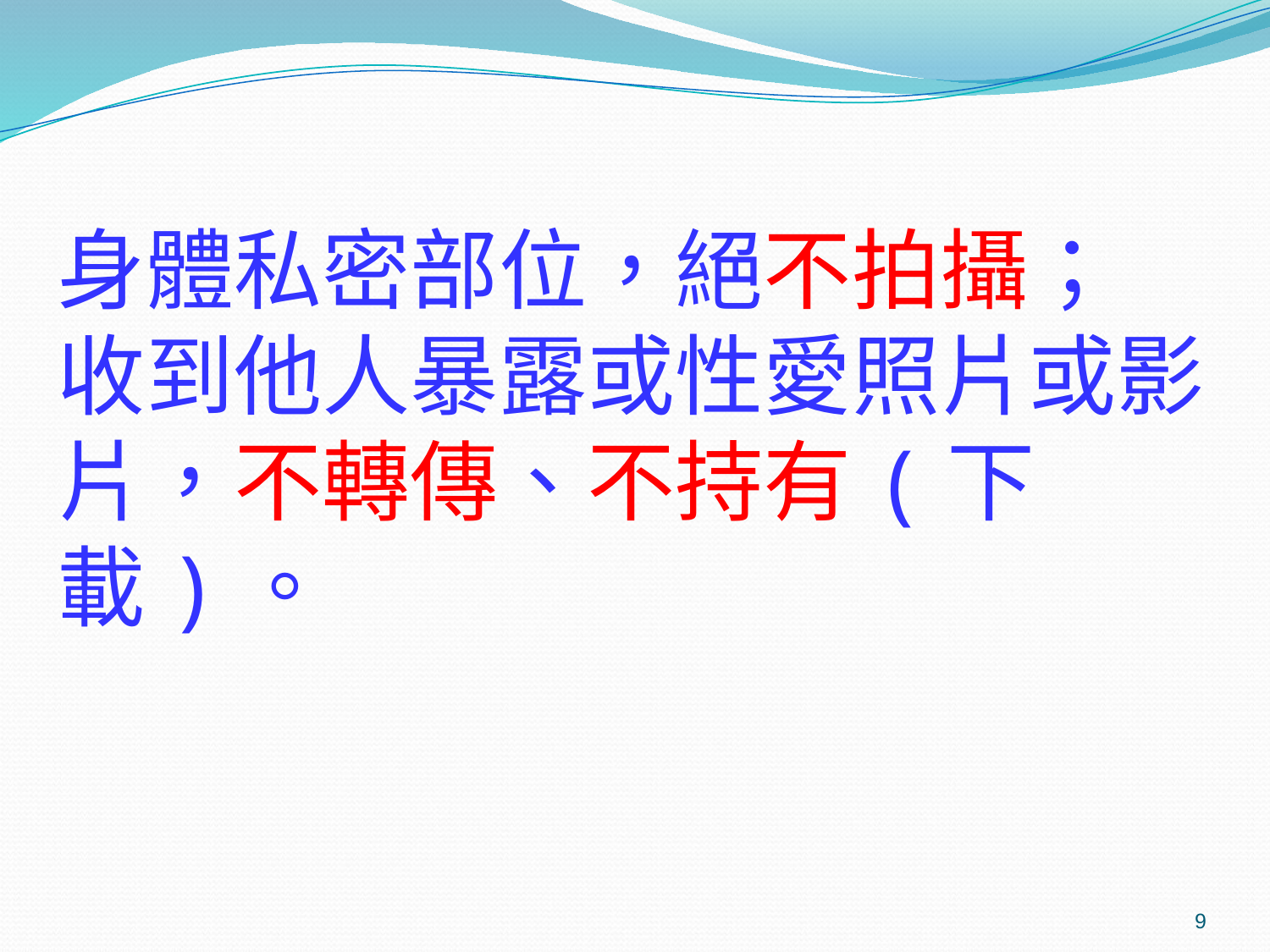

身體私密部位，絕不拍攝；
收到他人暴露或性愛照片或影片，不轉傳、不持有(下載)。
9